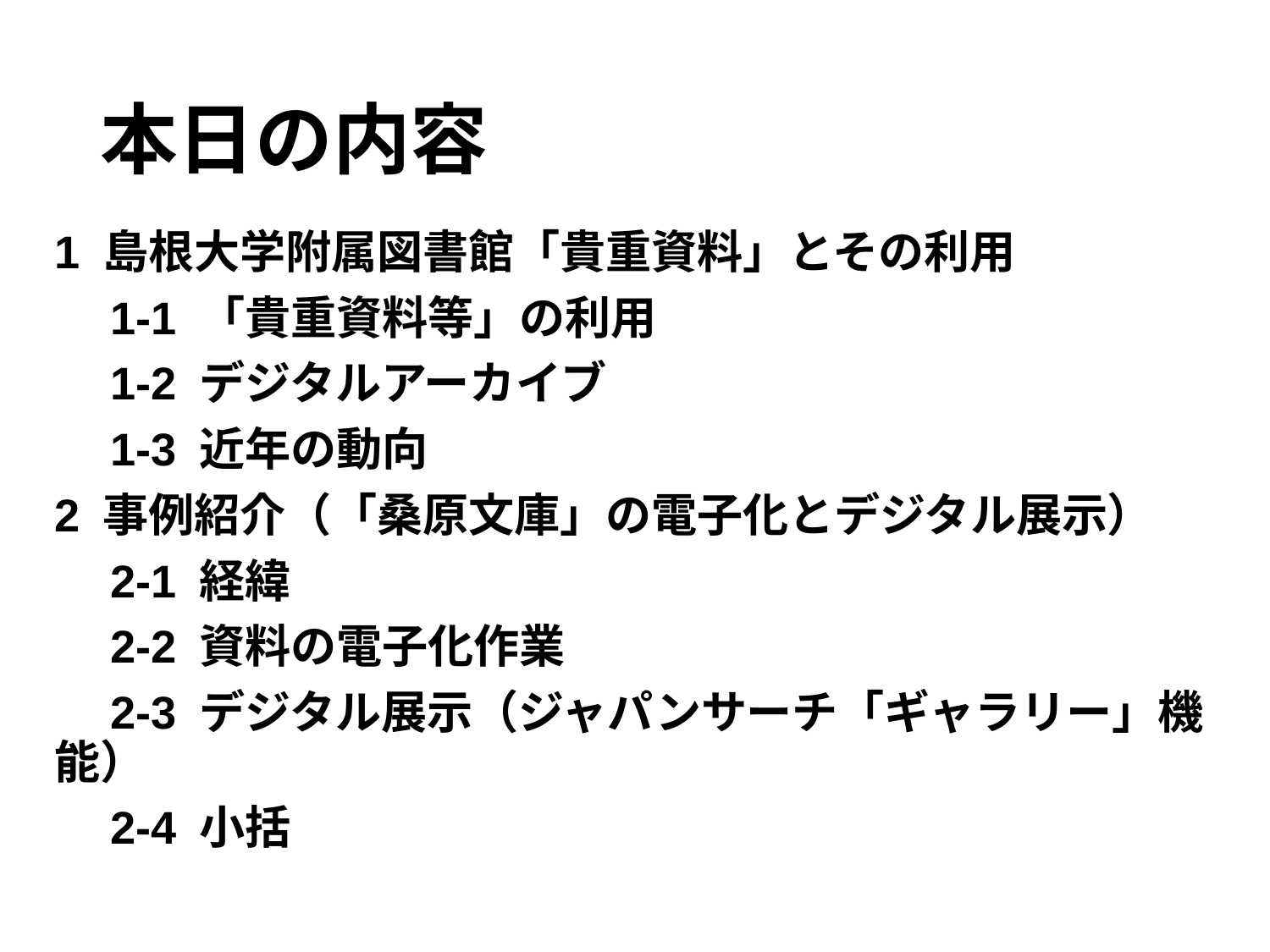

# 本日の内容
1 島根大学附属図書館「貴重資料」とその利用
　1-1 「貴重資料等」の利用
　1-2 デジタルアーカイブ
　1-3 近年の動向
2 事例紹介（「桑原文庫」の電子化とデジタル展示）
　2-1 経緯
　2-2 資料の電子化作業
　2-3 デジタル展示（ジャパンサーチ「ギャラリー」機能）
　2-4 小括